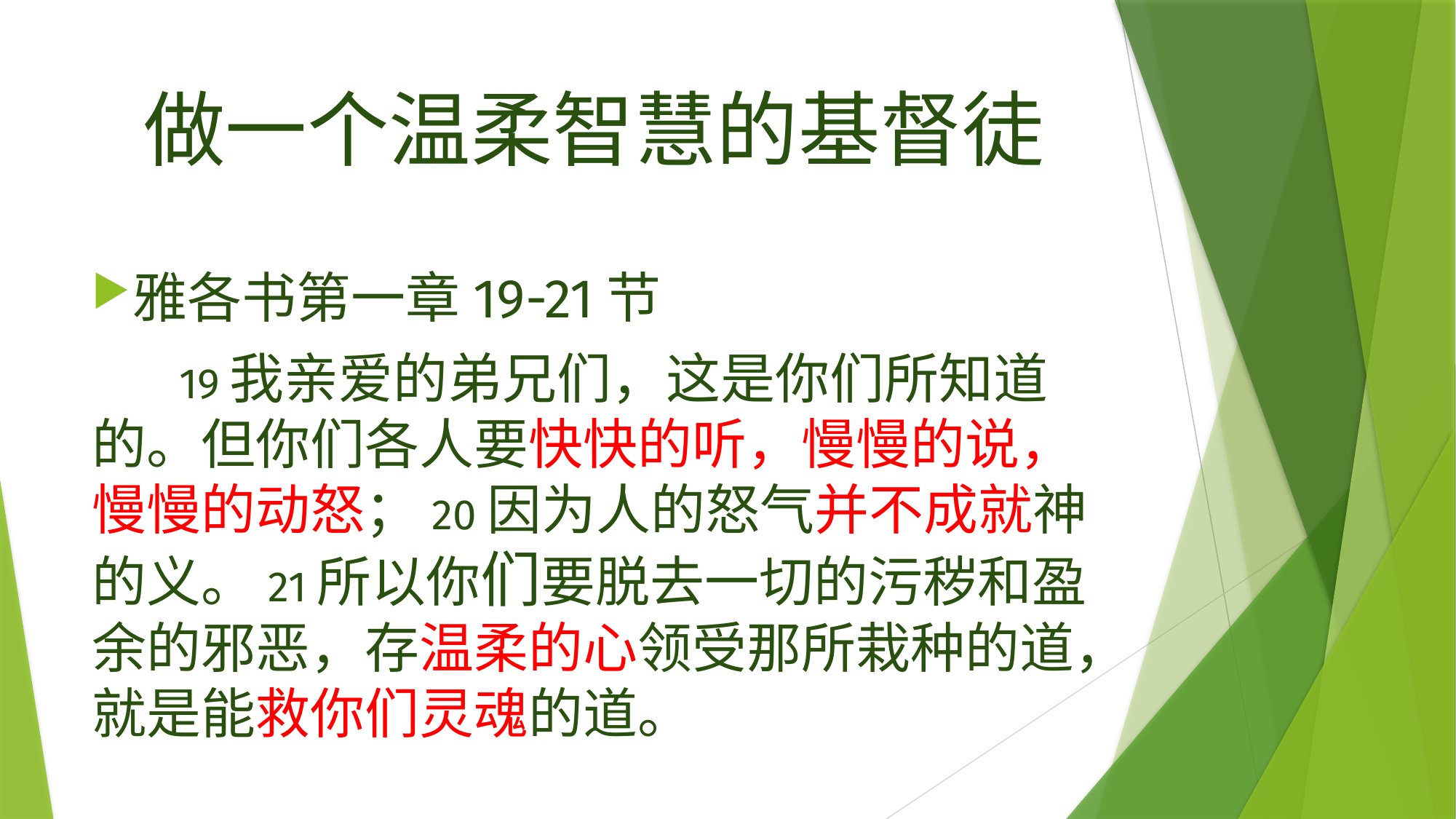

# 做一个温柔智慧的基督徒
雅各书第一章19-21节
      19我亲爱的弟兄们，这是你们所知道的。但你们各人要快快的听，慢慢的说，慢慢的动怒；20因为人的怒气并不成就神的义。21所以你们要脱去一切的污秽和盈余的邪恶，存温柔的心领受那所栽种的道，就是能救你们灵魂的道。